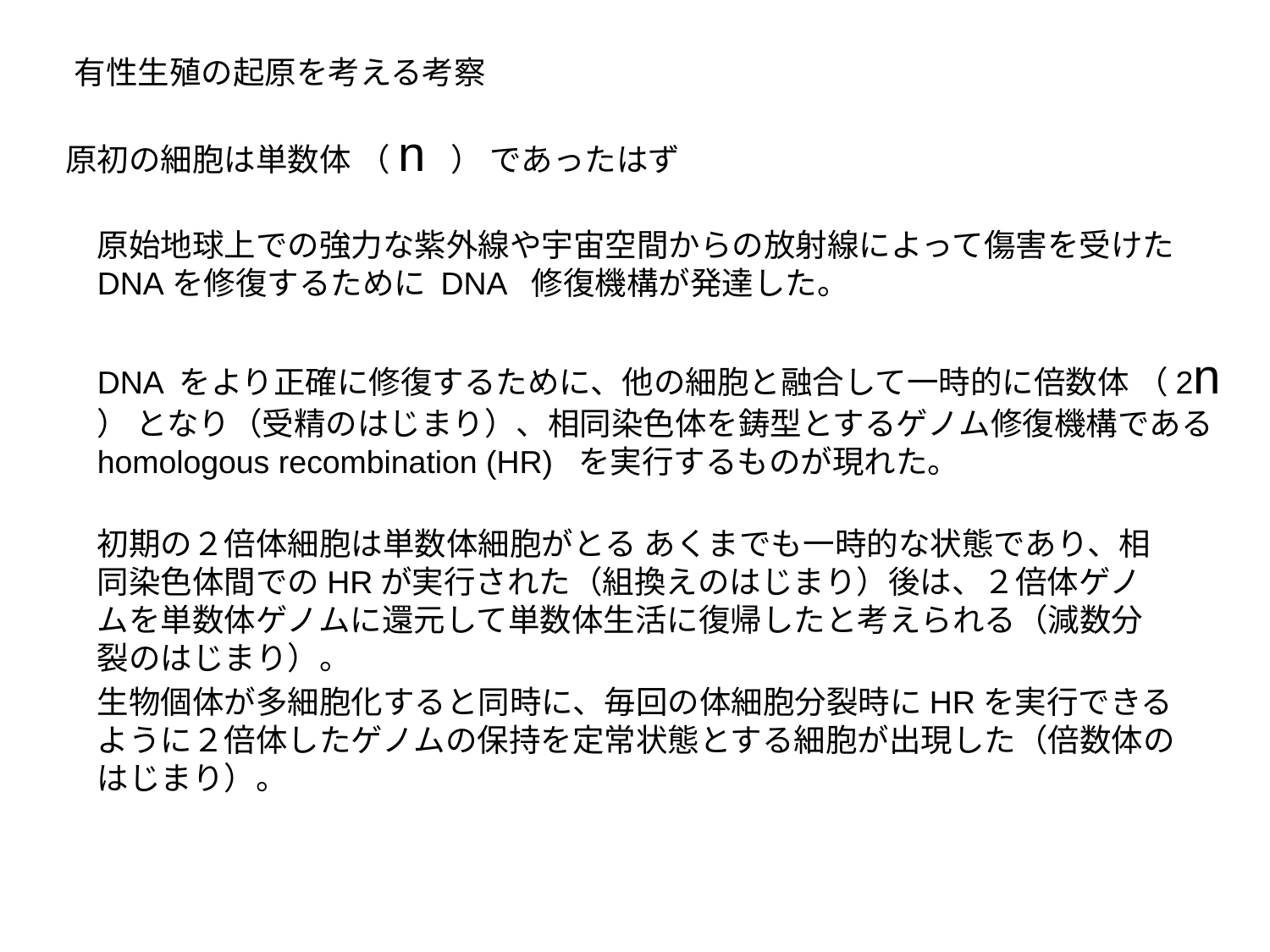

有性生殖の起原を考える考察
原初の細胞は単数体 （n ） であったはず
原始地球上での強力な紫外線や宇宙空間からの放射線によって傷害を受けた DNAを修復するために DNA  修復機構が発達した。
DNA をより正確に修復するために、他の細胞と融合して一時的に倍数体 （2n ） となり（受精のはじまり）、相同染色体を鋳型とするゲノム修復機構である homologous recombination (HR)  を実行するものが現れた。
初期の２倍体細胞は単数体細胞がとる あくまでも一時的な状態であり、相同染色体間でのHRが実行された（組換えのはじまり）後は、２倍体ゲノムを単数体ゲノムに還元して単数体生活に復帰したと考えられる（減数分裂のはじまり）。
生物個体が多細胞化すると同時に、毎回の体細胞分裂時にHRを実行できるように２倍体したゲノムの保持を定常状態とする細胞が出現した（倍数体のはじまり）。